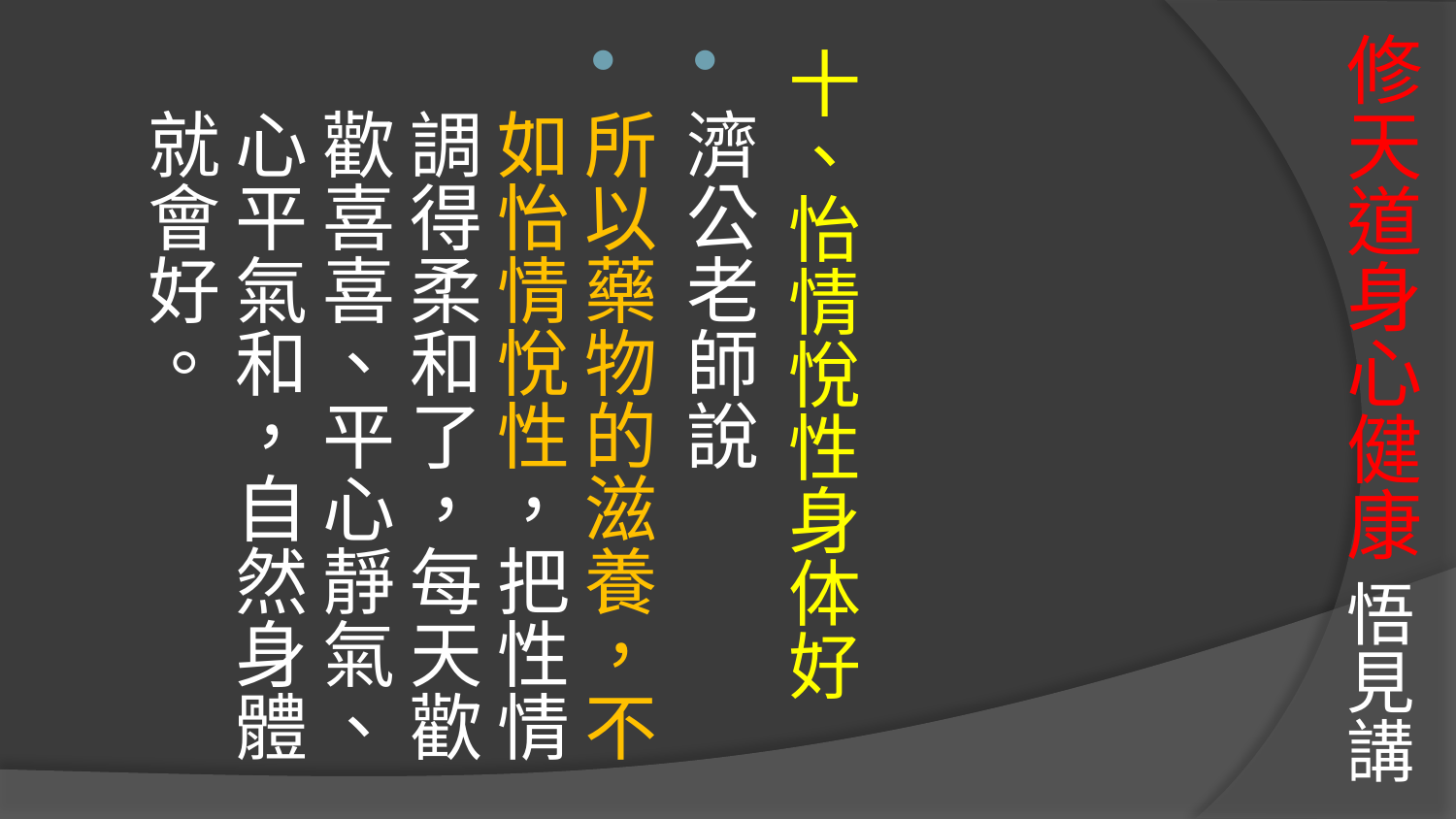

# 修天道身心健康 悟見講
十、怡情悅性身体好
濟公老師說
所以藥物的滋養，不如怡情悅性，把性情調得柔和了，每天歡歡喜喜、平心靜氣、心平氣和，自然身體就會好。